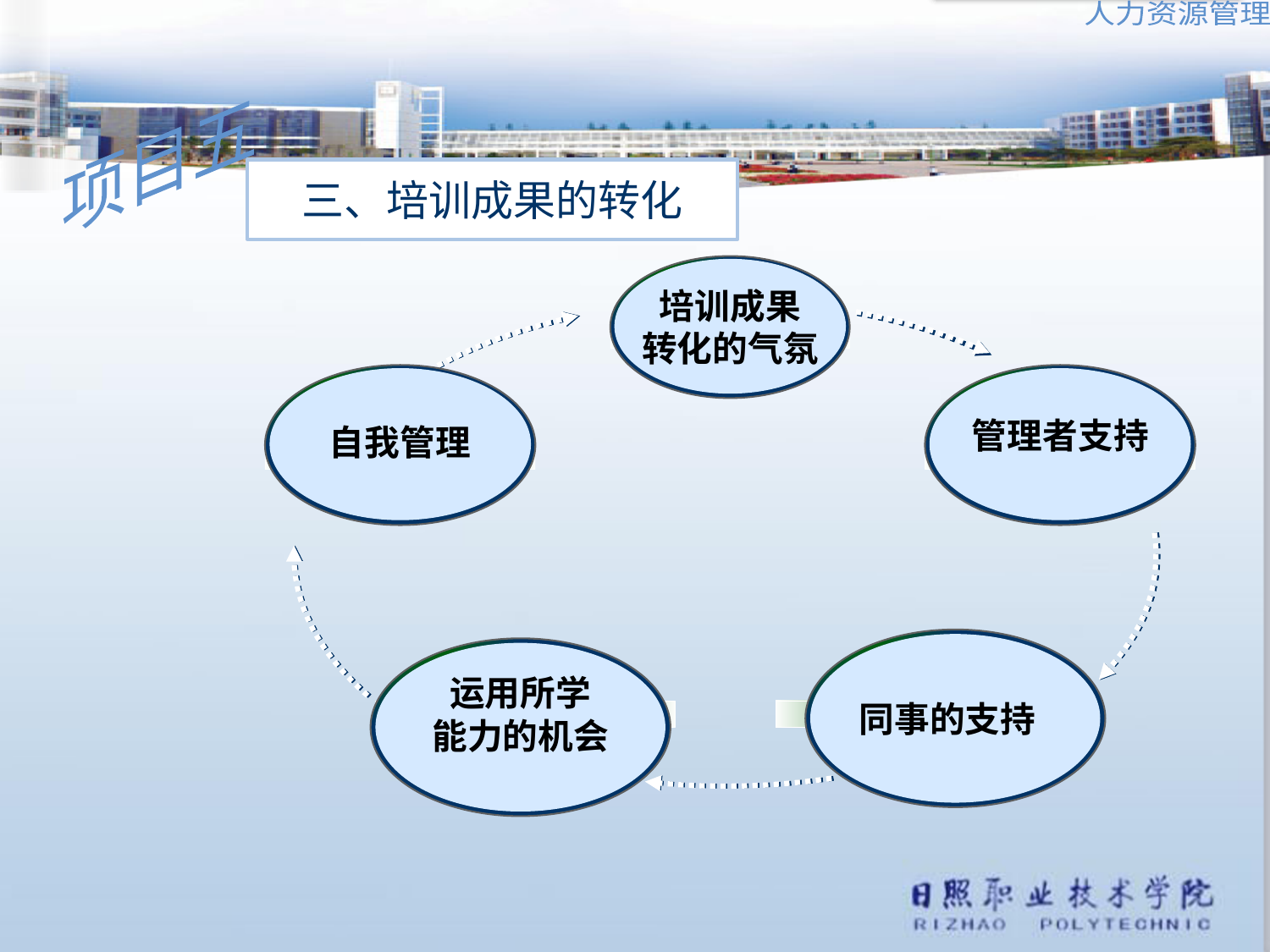

三、培训成果的转化

培训成果
转化的气氛

管理者支持
自我管理

运用所学
能力的机会
同事的支持